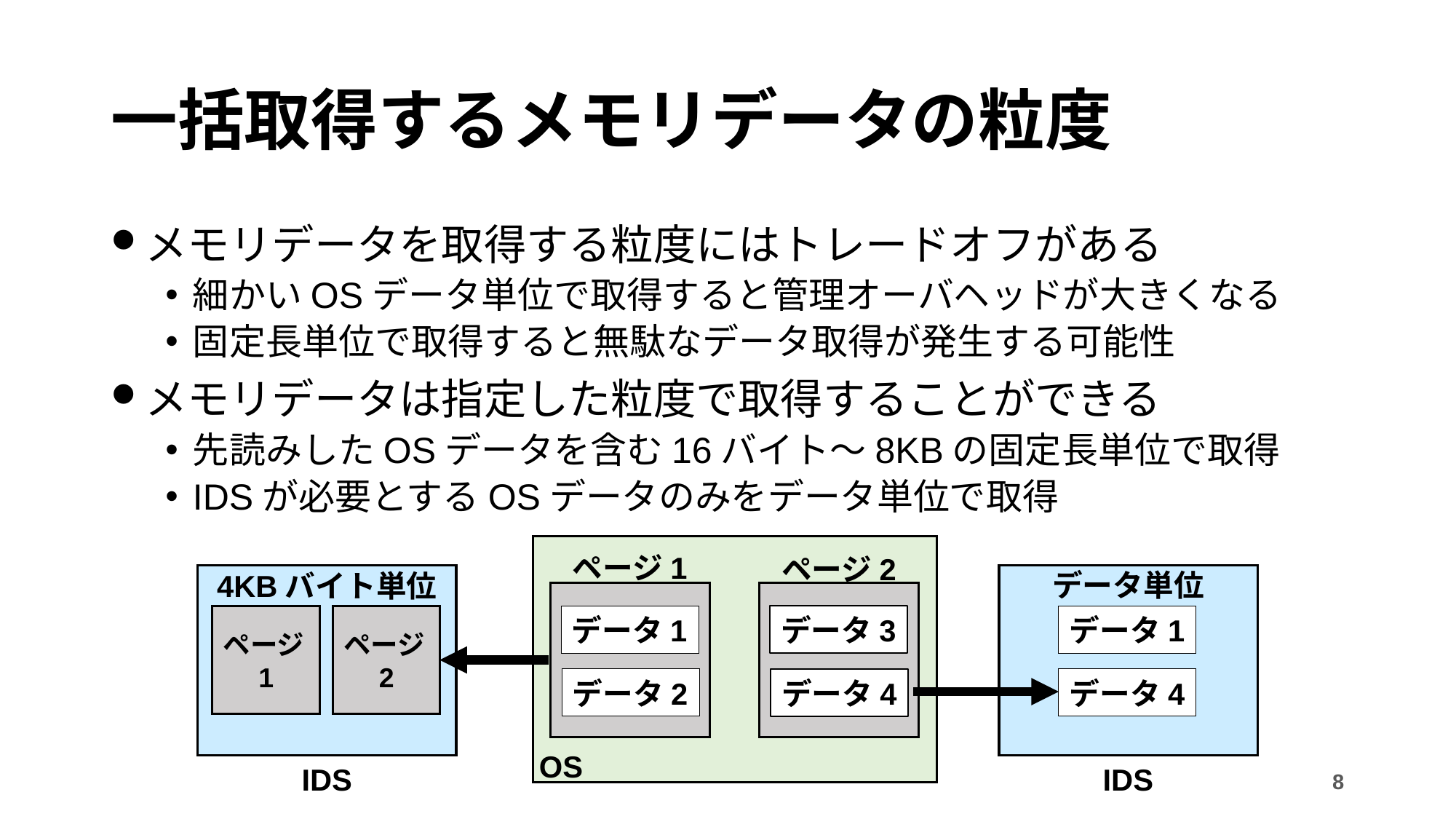

# 一括取得するメモリデータの粒度
メモリデータを取得する粒度にはトレードオフがある
細かいOSデータ単位で取得すると管理オーバヘッドが大きくなる
固定長単位で取得すると無駄なデータ取得が発生する可能性
メモリデータは指定した粒度で取得することができる
先読みしたOSデータを含む16バイト～8KBの固定長単位で取得
IDSが必要とするOSデータのみをデータ単位で取得

ページ1
ページ2
データ単位
4KBバイト単位

データ1
データ3
データ1
ページ1
ページ2
データ2
データ4
データ4
OS
IDS
IDS
8